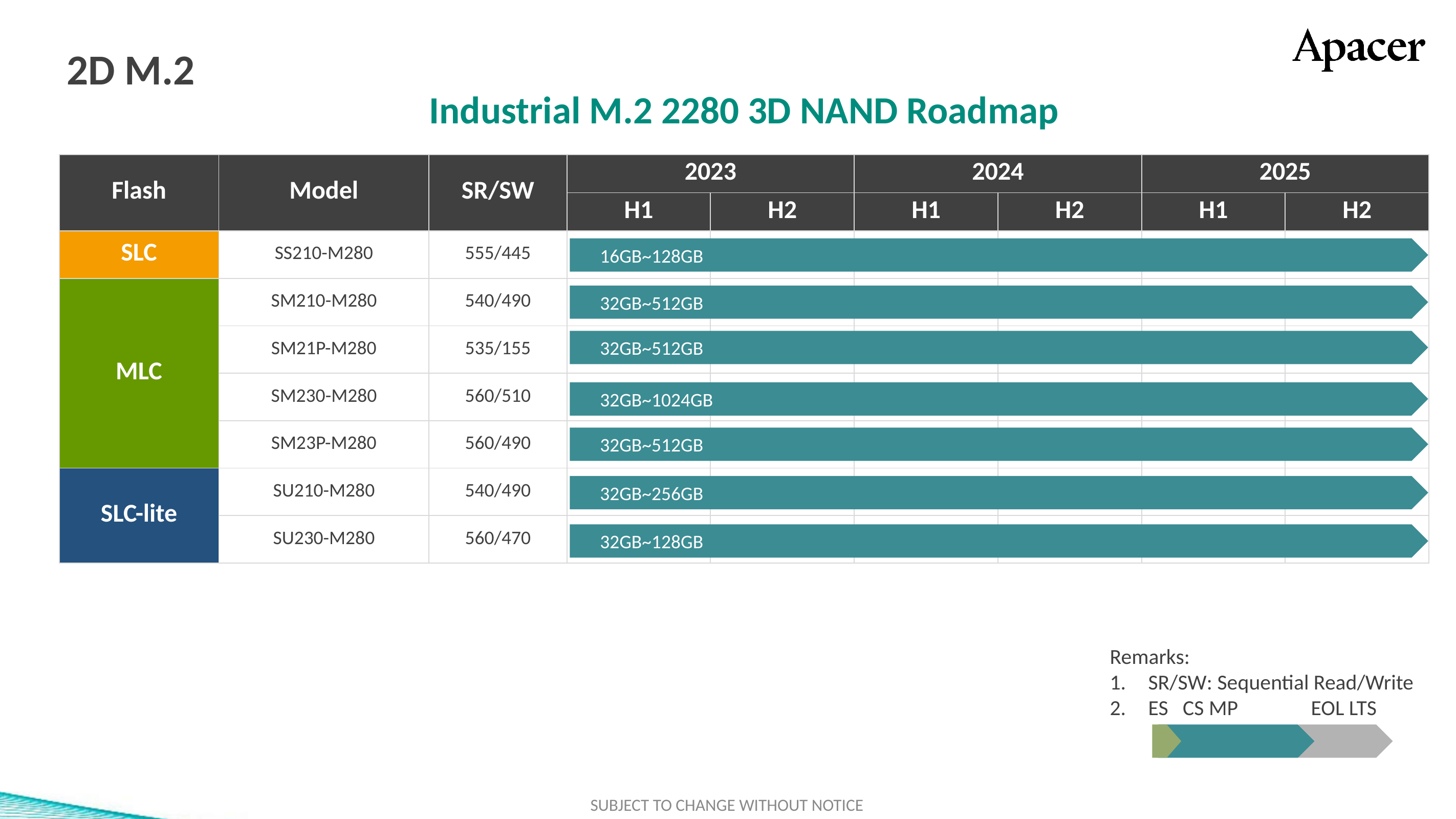

# 2D M.2
Industrial M.2 2280 3D NAND Roadmap
| Flash | Model | SR/SW | 2023 |  | 2024 |  | 2025 |  |
| --- | --- | --- | --- | --- | --- | --- | --- | --- |
|  |  |  | H1 | H2 | H1 | H2 | H1 | H2 |
| SLC | SS210-M280 | 555/445 |  |  |  |  |  |  |
| MLC | SM210-M280 | 540/490 |  |  |  |  |  |  |
|  | SM21P-M280 | 535/155 |  |  |  |  |  |  |
|  | SM230-M280 | 560/510 |  |  |  |  |  |  |
|  | SM23P-M280 | 560/490 |  |  |  |  |  |  |
| SLC-lite | SU210-M280 | 540/490 |  |  |  |  |  |  |
|  | SU230-M280 | 560/470 |  |  |  |  |  |  |
標準色
附屬
配色
3D TLC
2D MLC
SLC-lite
SLC
類工

SLC-liteX

16GB~128GB
32GB~512GB
32GB~512GB
32GB~1024GB
32GB~512GB
32GB~256GB
32GB~128GB
Remarks:
SR/SW: Sequential Read/Write
ES   CS MP               EOL LTS